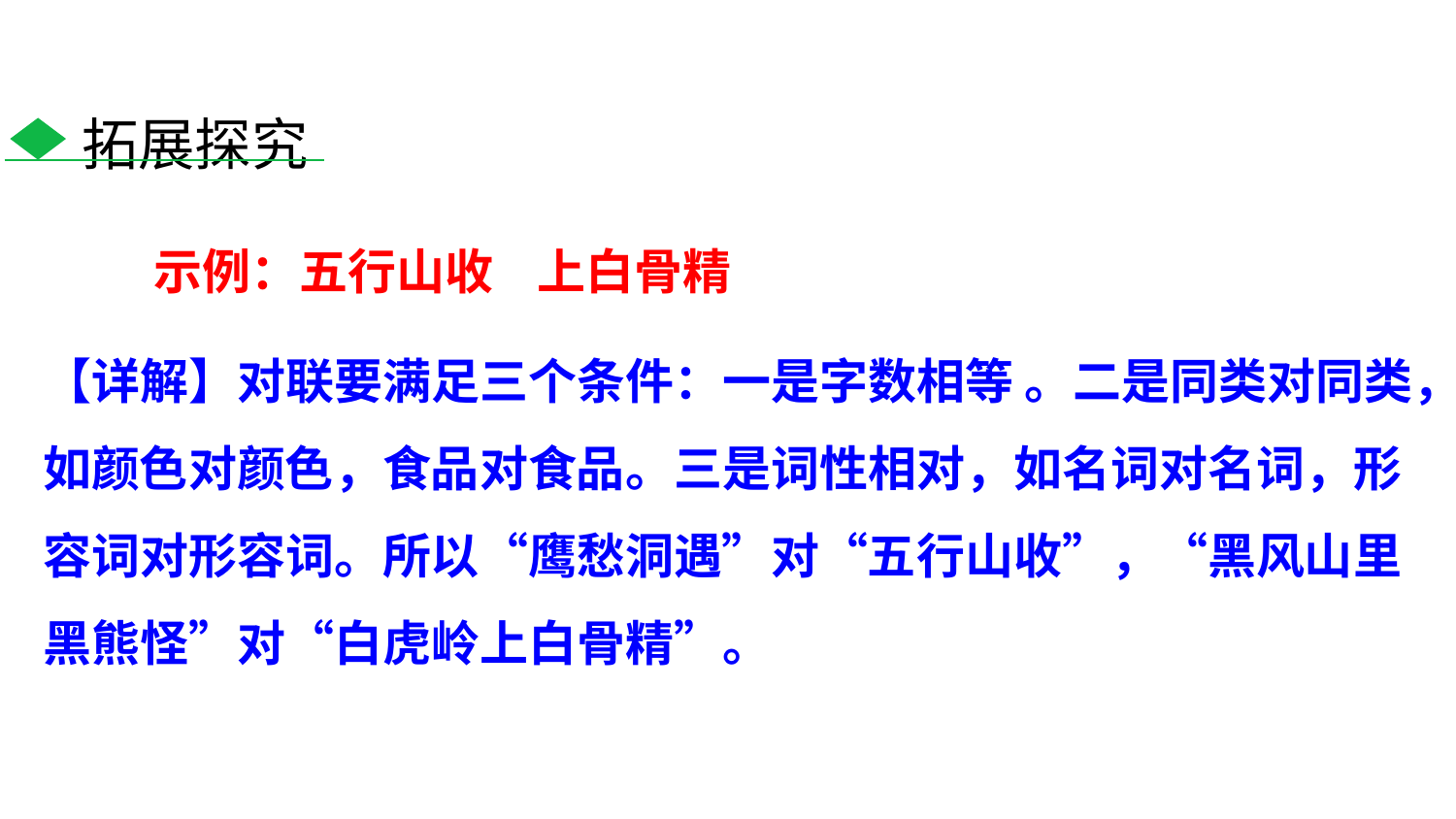

拓展探究

 示例：五行山收    上白骨精
【详解】对联要满足三个条件：一是字数相等 。二是同类对同类，如颜色对颜色，食品对食品。三是词性相对，如名词对名词，形容词对形容词。所以“鹰愁洞遇”对“五行山收”，“黑风山里黑熊怪”对“白虎岭上白骨精”。